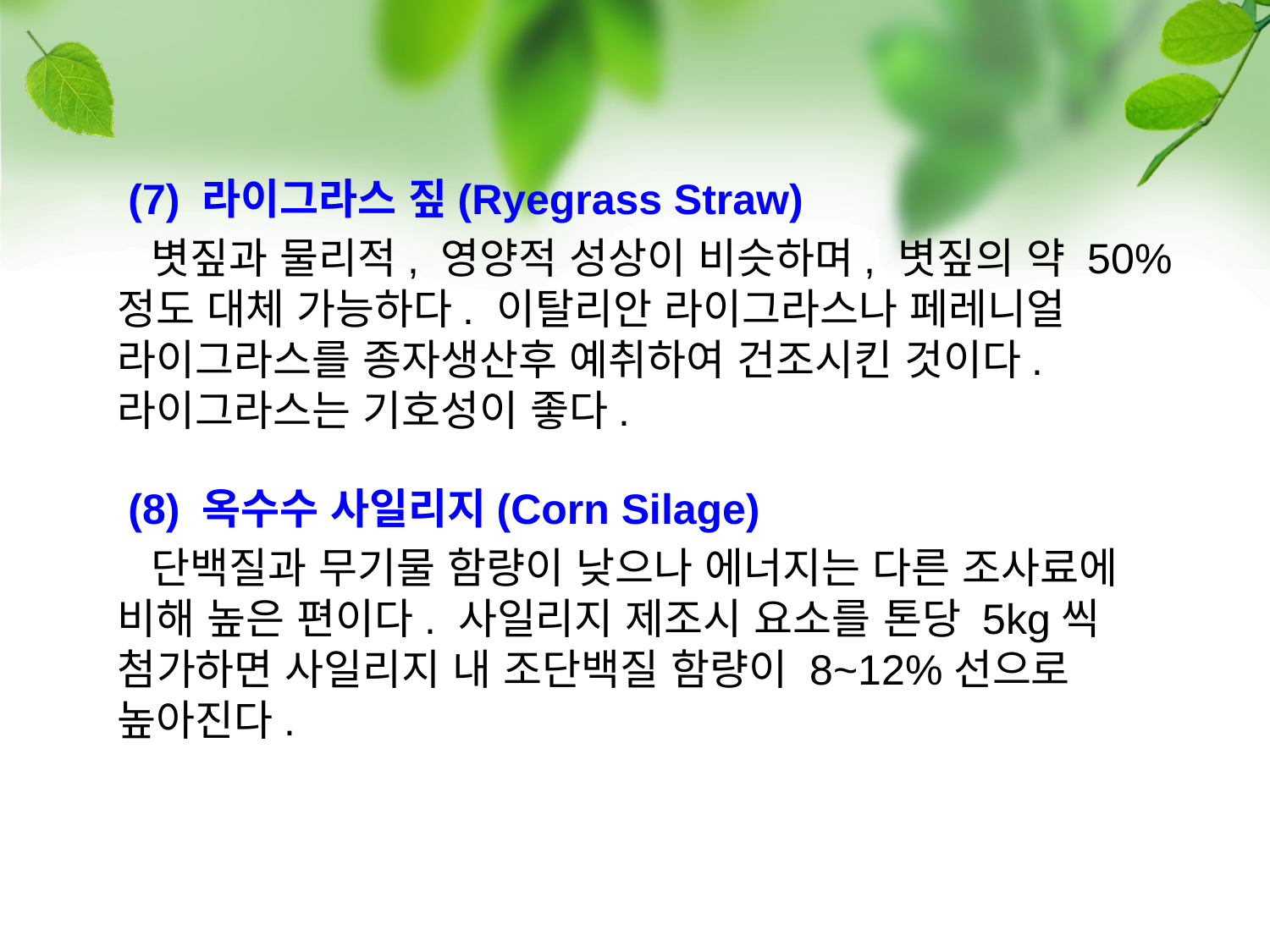

(7) 라이그라스 짚(Ryegrass Straw)
  볏짚과 물리적, 영양적 성상이 비슷하며, 볏짚의 약 50%정도 대체 가능하다. 이탈리안 라이그라스나 페레니얼 라이그라스를 종자생산후 예취하여 건조시킨 것이다. 라이그라스는 기호성이 좋다.

 (8) 옥수수 사일리지(Corn Silage)
  단백질과 무기물 함량이 낮으나 에너지는 다른 조사료에 비해 높은 편이다. 사일리지 제조시 요소를 톤당 5kg씩 첨가하면 사일리지 내 조단백질 함량이 8~12%선으로 높아진다.